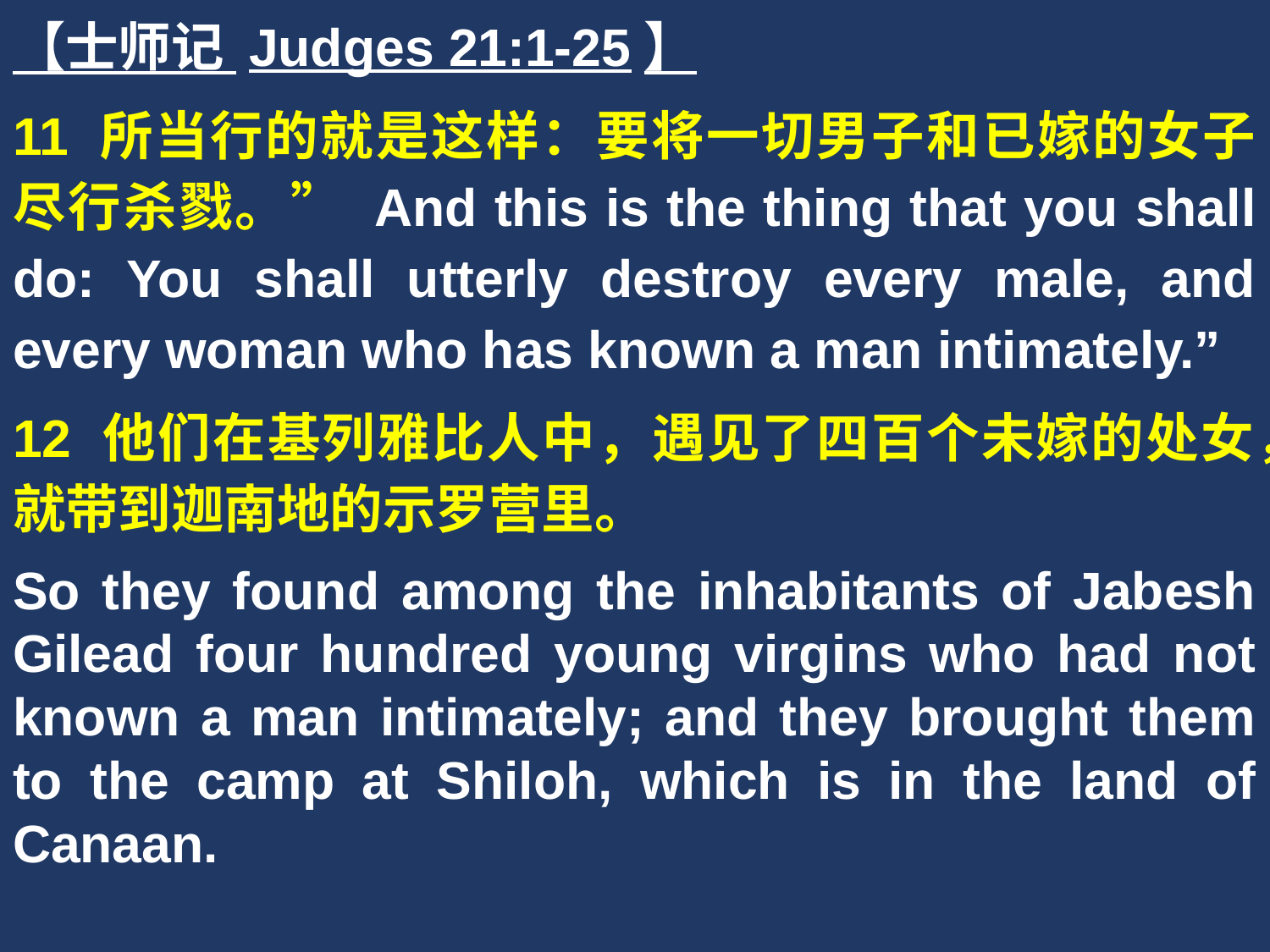

【士师记 Judges 21:1-25】
11 所当行的就是这样：要将一切男子和已嫁的女子尽行杀戮。” And this is the thing that you shall do: You shall utterly destroy every male, and every woman who has known a man intimately.”
12 他们在基列雅比人中，遇见了四百个未嫁的处女，就带到迦南地的示罗营里。
So they found among the inhabitants of Jabesh Gilead four hundred young virgins who had not known a man intimately; and they brought them to the camp at Shiloh, which is in the land of Canaan.